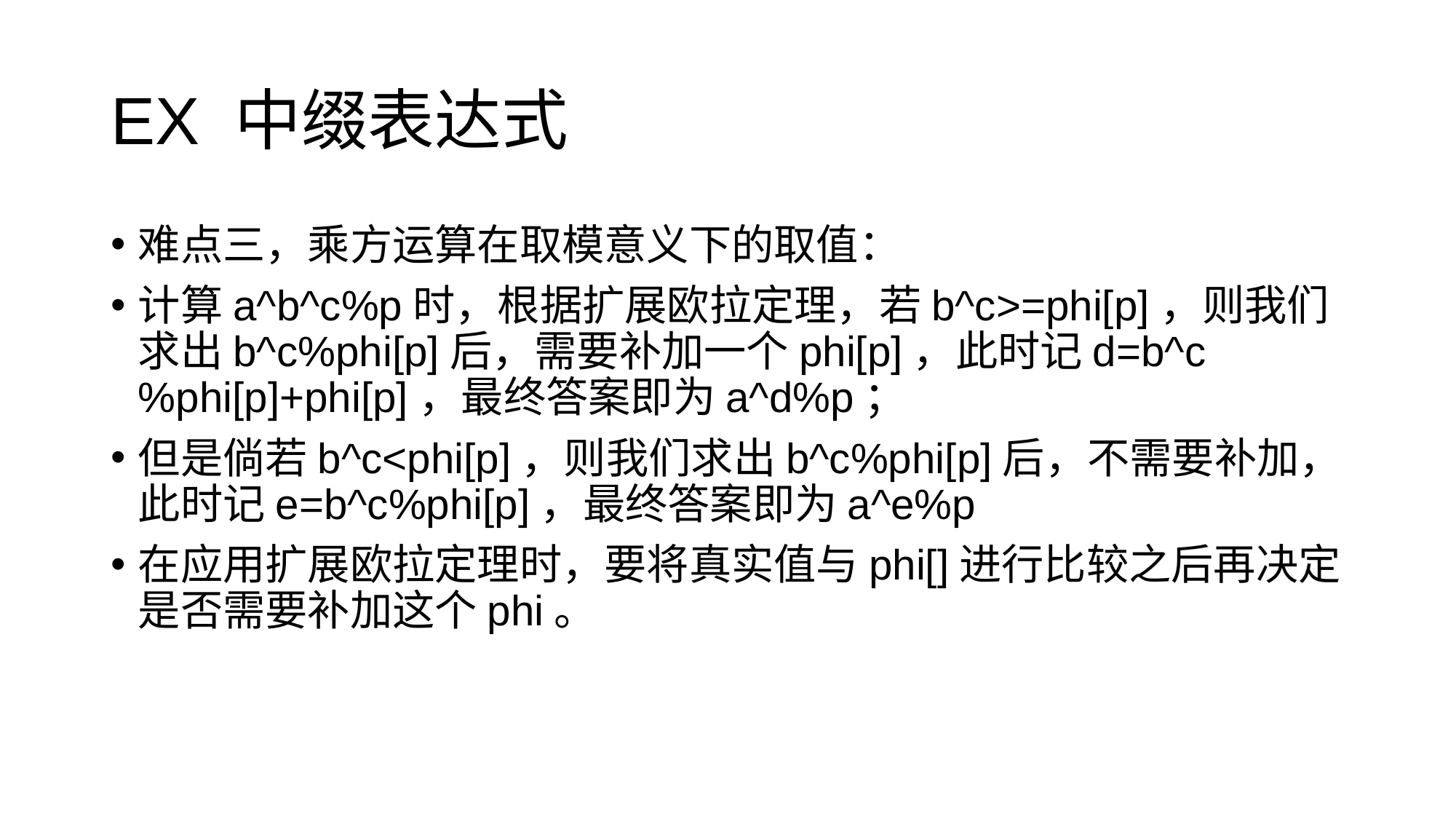

# EX 中缀表达式
难点三，乘方运算在取模意义下的取值：
计算a^b^c%p时，根据扩展欧拉定理，若b^c>=phi[p]，则我们求出b^c%phi[p]后，需要补加一个phi[p]，此时记d=b^c%phi[p]+phi[p]，最终答案即为a^d%p；
但是倘若b^c<phi[p]，则我们求出b^c%phi[p]后，不需要补加，此时记e=b^c%phi[p]，最终答案即为a^e%p
在应用扩展欧拉定理时，要将真实值与phi[]进行比较之后再决定是否需要补加这个phi。